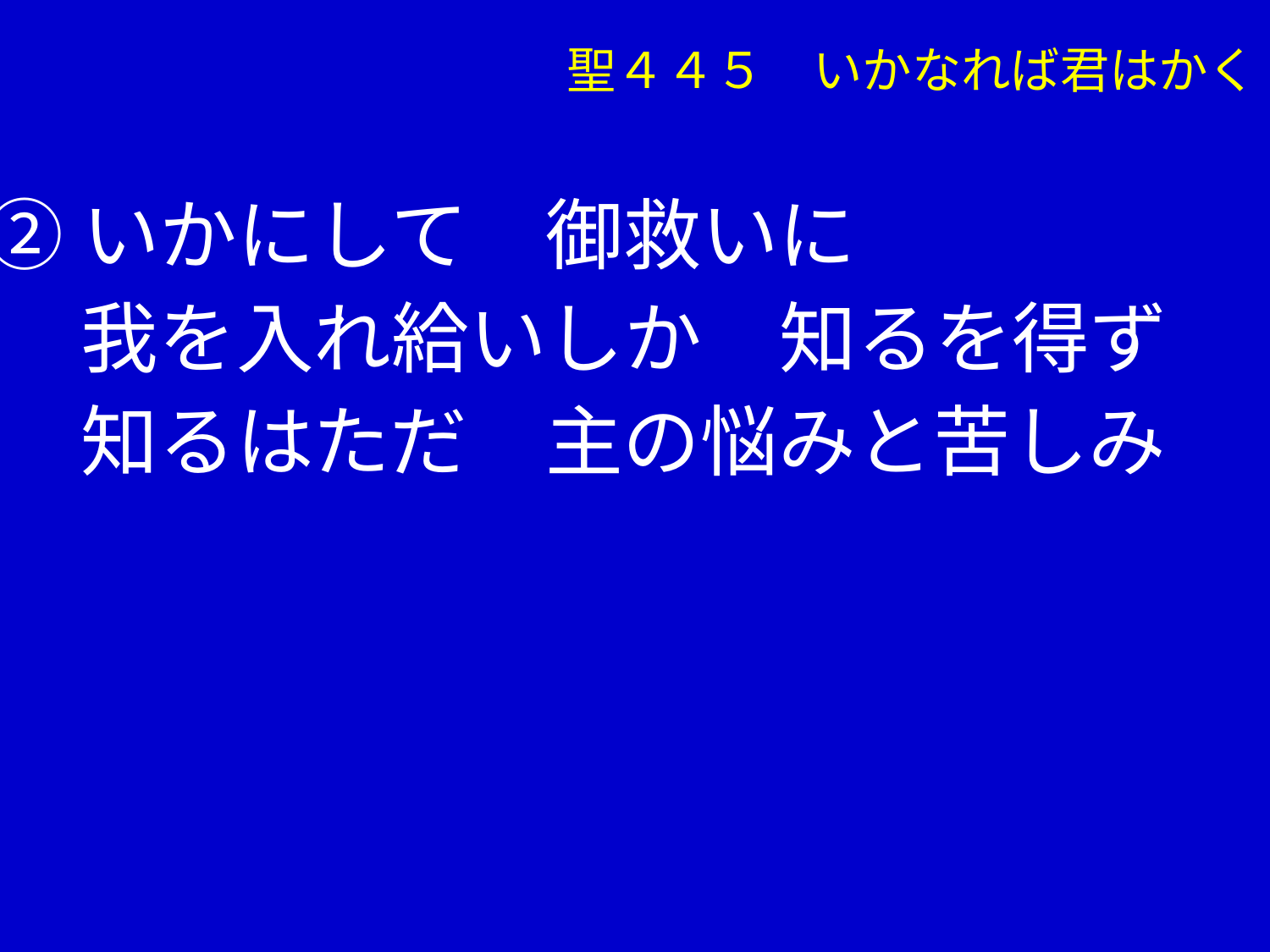

聖４４５　いかなれば君はかく
②いかにして　御救いに
　 我を入れ給いしか　知るを得ず
　 知るはただ　主の悩みと苦しみ